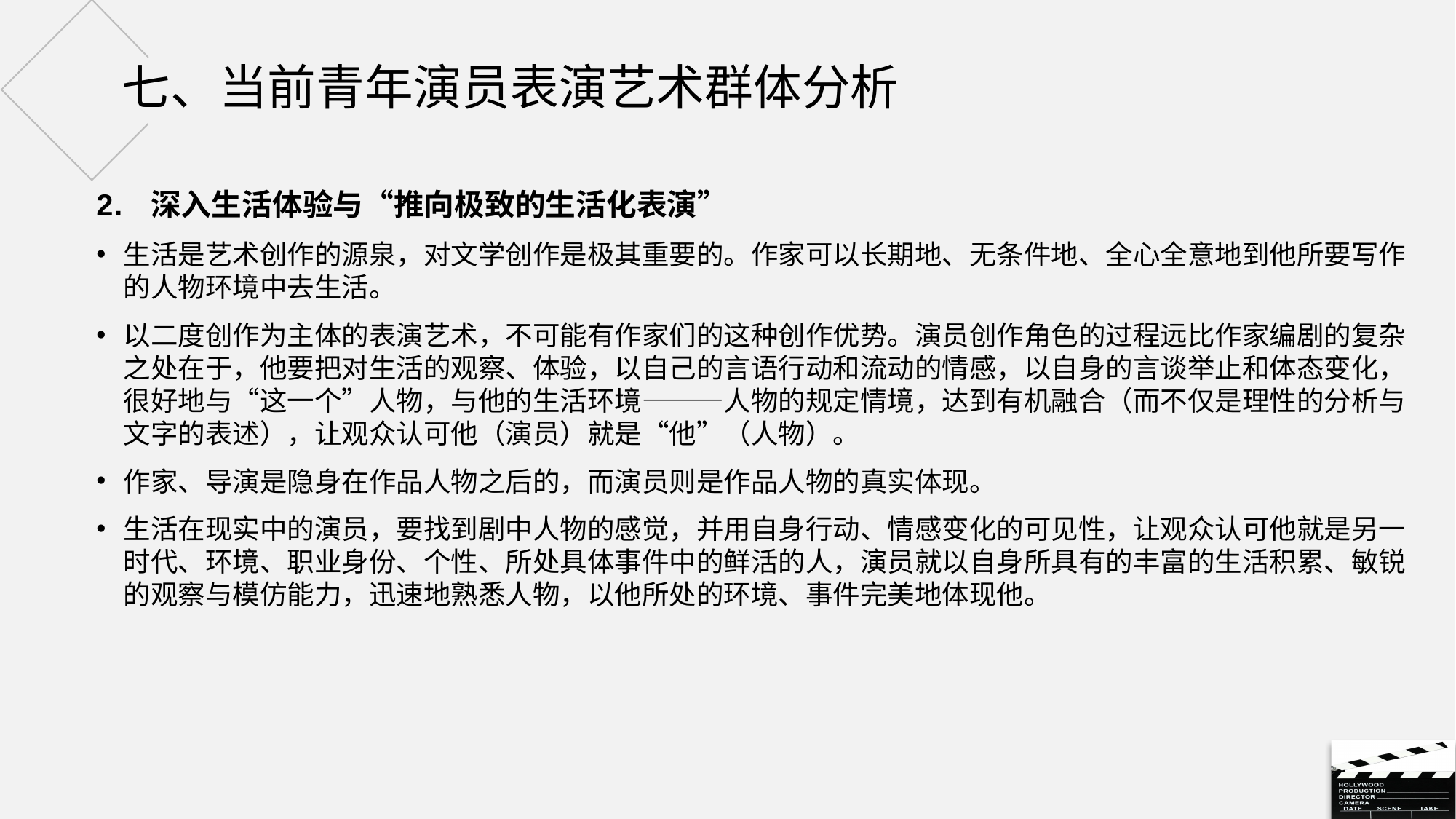

# 七、当前青年演员表演艺术群体分析
深入生活体验与“推向极致的生活化表演”
生活是艺术创作的源泉，对文学创作是极其重要的。作家可以长期地、无条件地、全心全意地到他所要写作的人物环境中去生活。
以二度创作为主体的表演艺术，不可能有作家们的这种创作优势。演员创作角色的过程远比作家编剧的复杂之处在于，他要把对生活的观察、体验，以自己的言语行动和流动的情感，以自身的言谈举止和体态变化，很好地与“这一个”人物，与他的生活环境———人物的规定情境，达到有机融合（而不仅是理性的分析与文字的表述），让观众认可他（演员）就是“他”（人物）。
作家、导演是隐身在作品人物之后的，而演员则是作品人物的真实体现。
生活在现实中的演员，要找到剧中人物的感觉，并用自身行动、情感变化的可见性，让观众认可他就是另一时代、环境、职业身份、个性、所处具体事件中的鲜活的人，演员就以自身所具有的丰富的生活积累、敏锐的观察与模仿能力，迅速地熟悉人物，以他所处的环境、事件完美地体现他。